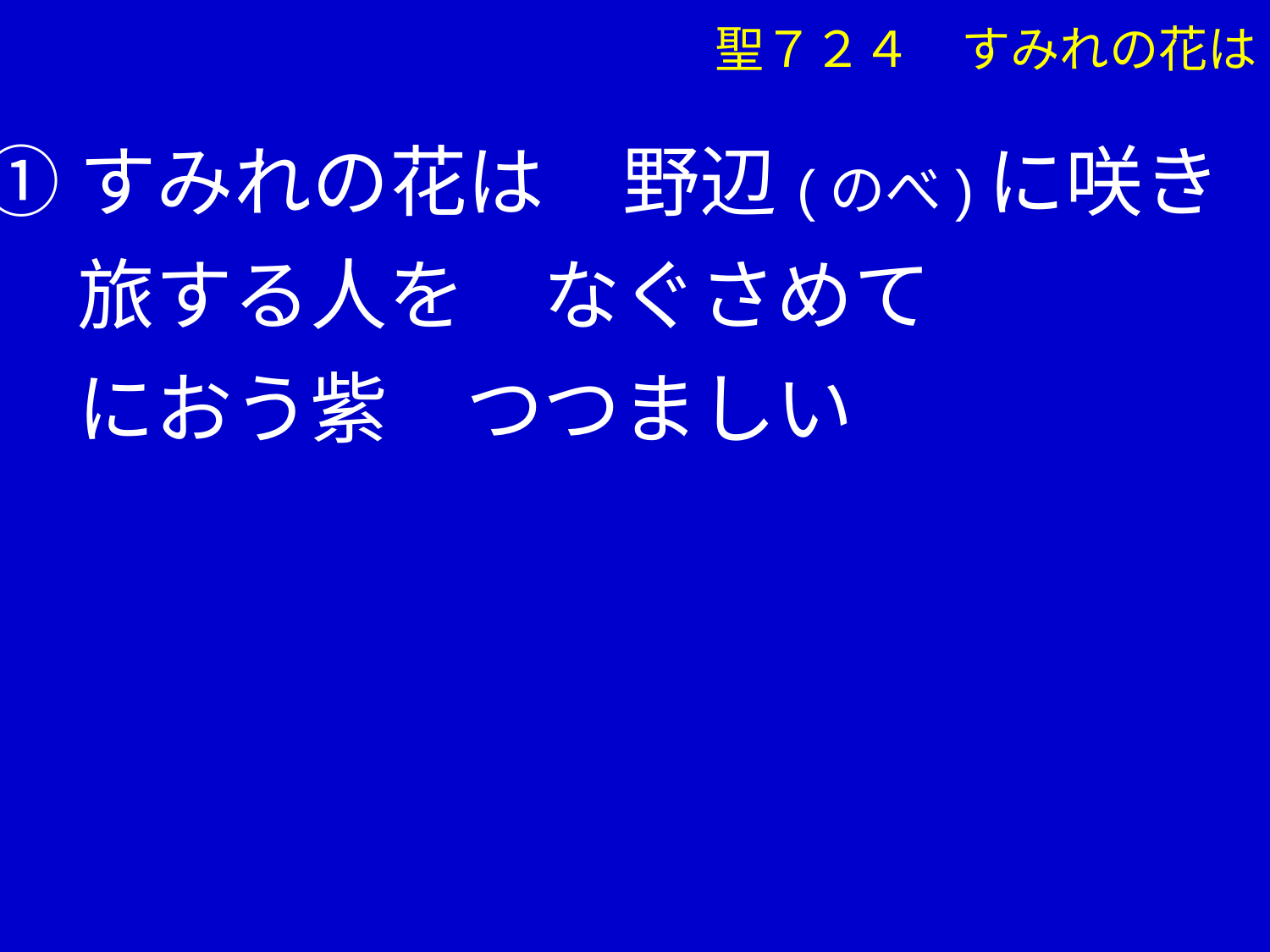

聖７２４　すみれの花は
①すみれの花は　野辺(のべ)に咲き
　 旅する人を　なぐさめて
　 におう紫　つつましい